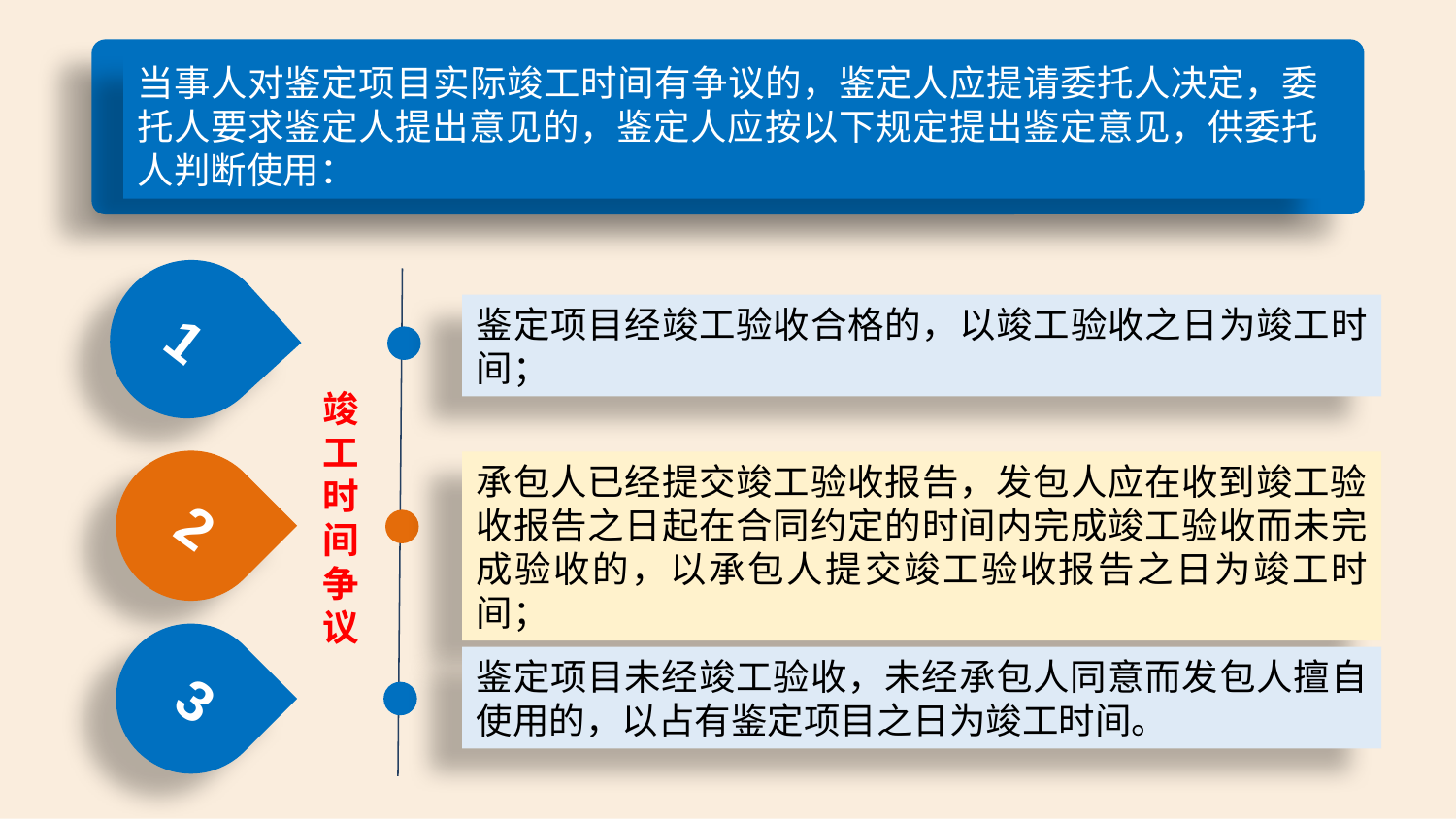

当事人对鉴定项目实际竣工时间有争议的，鉴定人应提请委托人决定，委托人要求鉴定人提出意见的，鉴定人应按以下规定提出鉴定意见，供委托人判断使用：

1

鉴定项目经竣工验收合格的，以竣工验收之日为竣工时间；

2
承包人已经提交竣工验收报告，发包人应在收到竣工验收报告之日起在合同约定的时间内完成竣工验收而未完成验收的，以承包人提交竣工验收报告之日为竣工时间；
竣工时间争议

3
鉴定项目未经竣工验收，未经承包人同意而发包人擅自使用的，以占有鉴定项目之日为竣工时间。